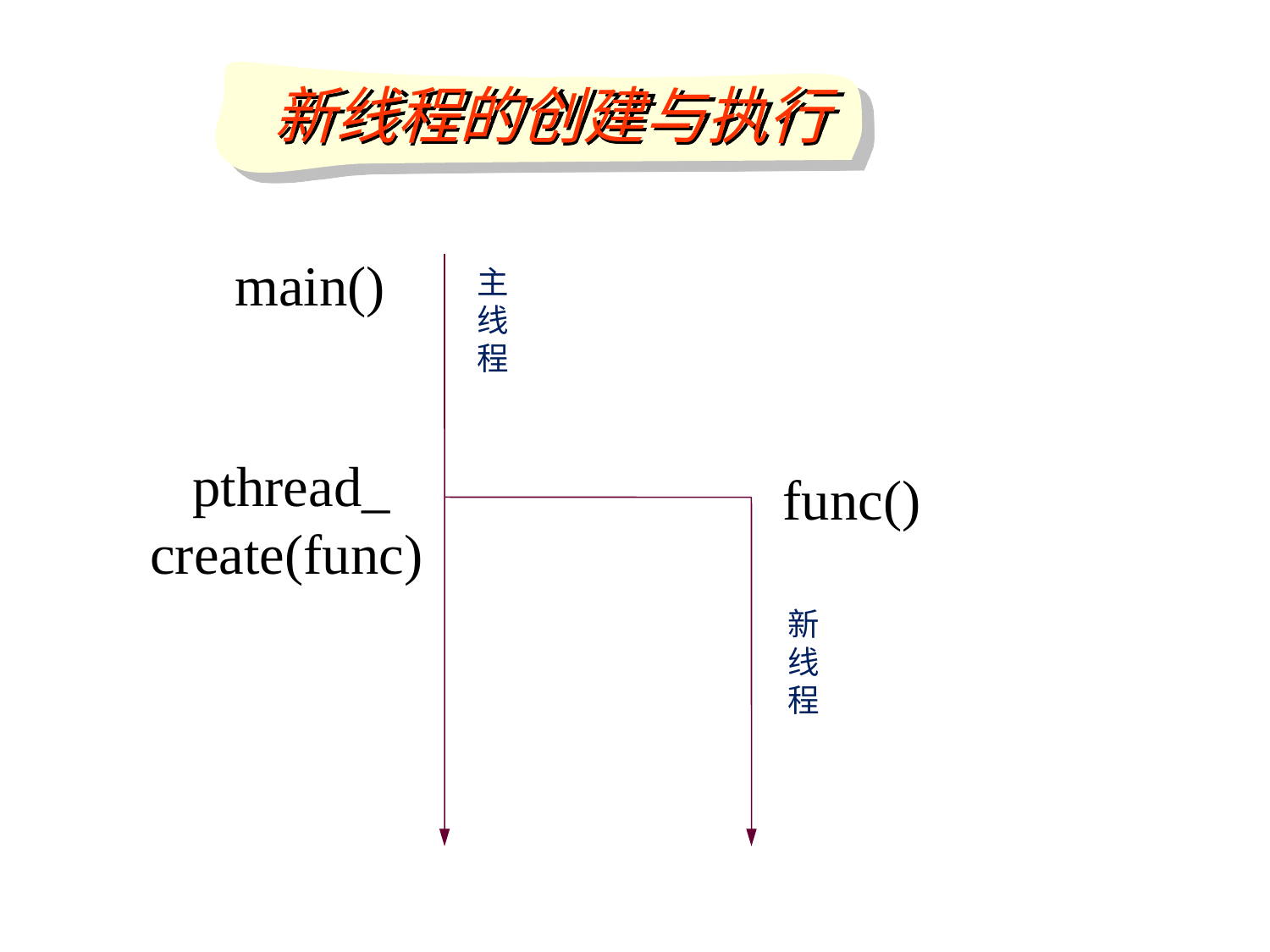

新线程的创建与执行
main()

主线程
   pthread_
create(func)
func()

新线程